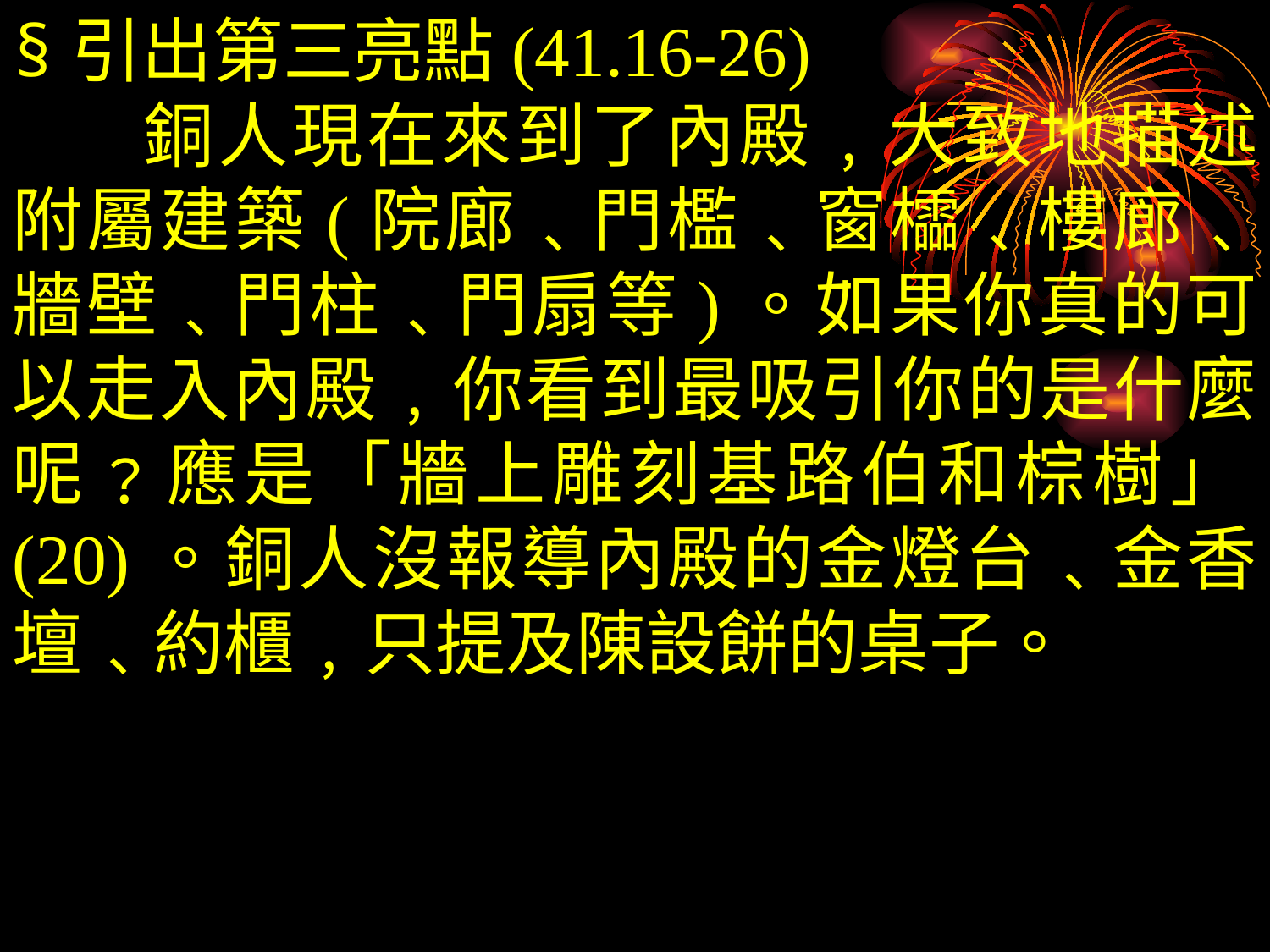

§引出第三亮點(41.16-26)
	銅人現在來到了內殿﹐大致地描述附屬建築(院廊﹑門檻﹑窗櫺﹑樓廊﹑牆壁﹑門柱﹑門扇等)。如果你真的可以走入內殿﹐你看到最吸引你的是什麼呢﹖應是「牆上雕刻基路伯和棕樹」(20)。銅人沒報導內殿的金燈台﹑金香壇﹑約櫃﹐只提及陳設餅的桌子。